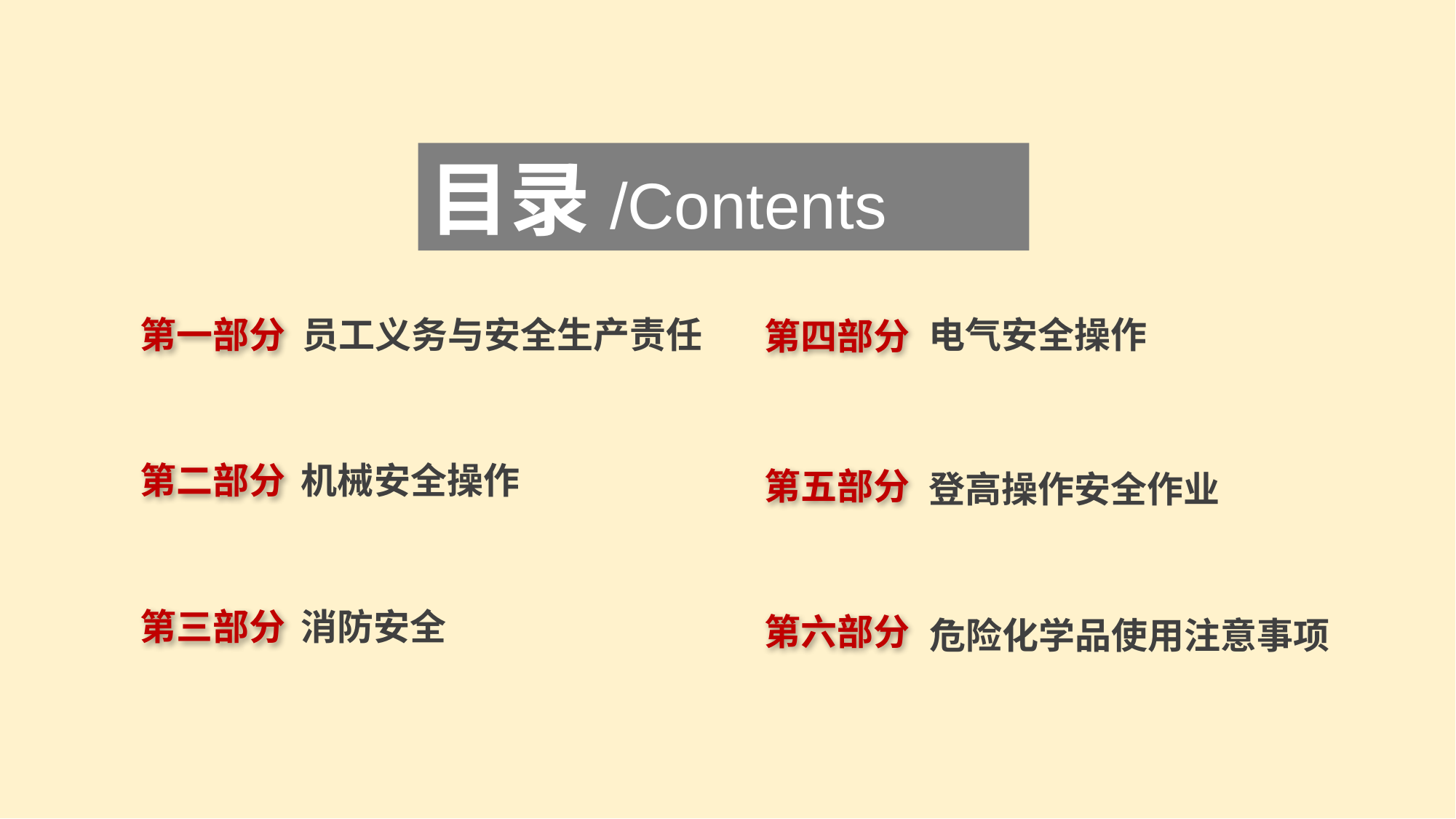

目录/Contents
第一部分
员工义务与安全生产责任
电气安全操作
第四部分
第二部分
机械安全操作
第五部分
登高操作安全作业
第三部分
消防安全
第六部分
危险化学品使用注意事项